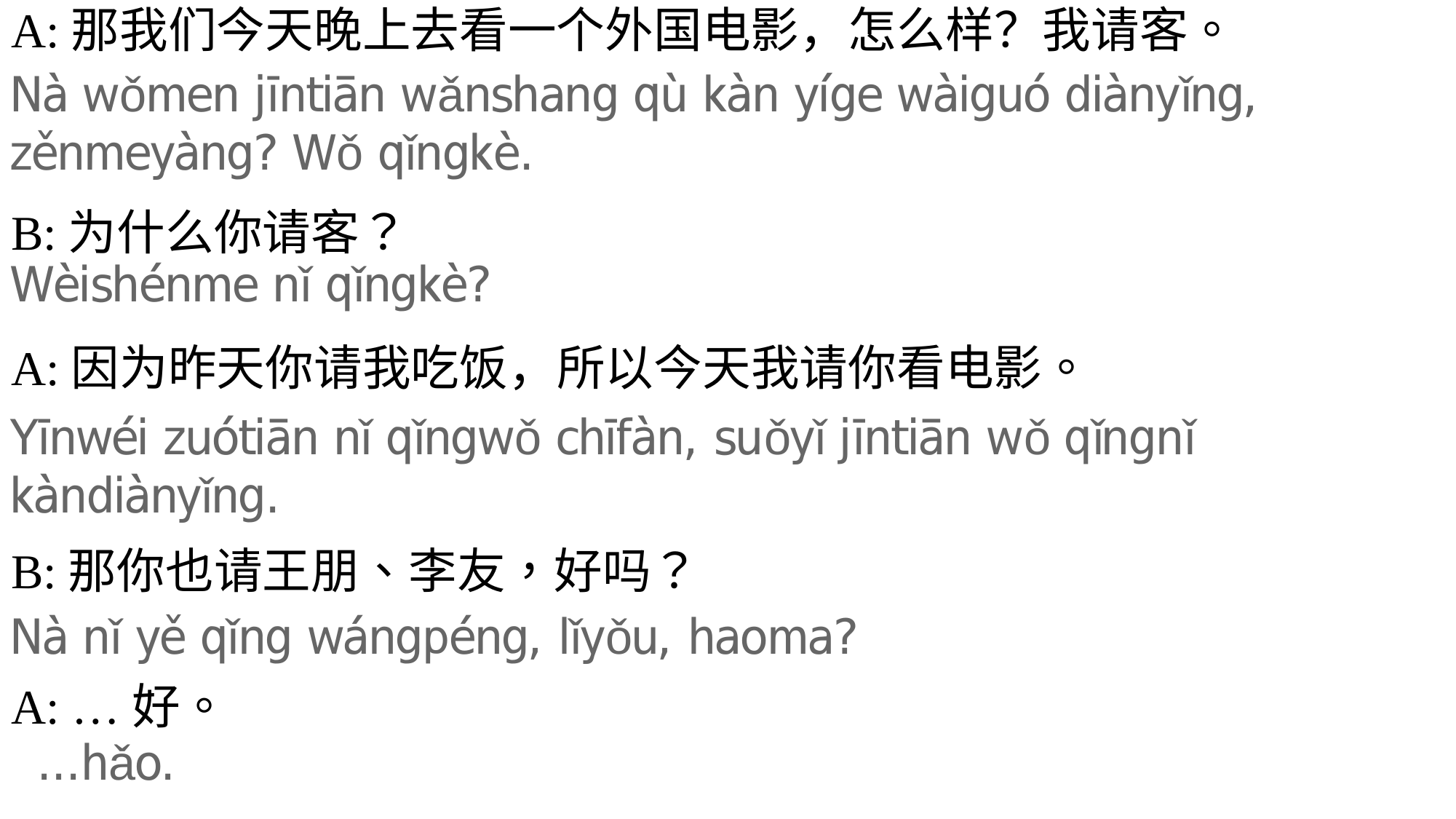

A:那我们今天晚上去看一个外国电影，怎么样？我请客。

B:为什么你请客？

A:因为昨天你请我吃饭，所以今天我请你看电影。

B:那你也请王朋、李友，好吗？

A: …好。
Nà wǒmen jīntiān wǎnshang qù kàn yíge wàiguó diànyǐng, zěnmeyàng? Wǒ qǐngkè.
Wèishénme nǐ qǐngkè?
Yīnwéi zuótiān nǐ qǐngwǒ chīfàn, suǒyǐ jīntiān wǒ qǐngnǐ kàndiànyǐng.
Nà nǐ yě qǐng wángpéng, lǐyǒu, haoma?
...hǎo.